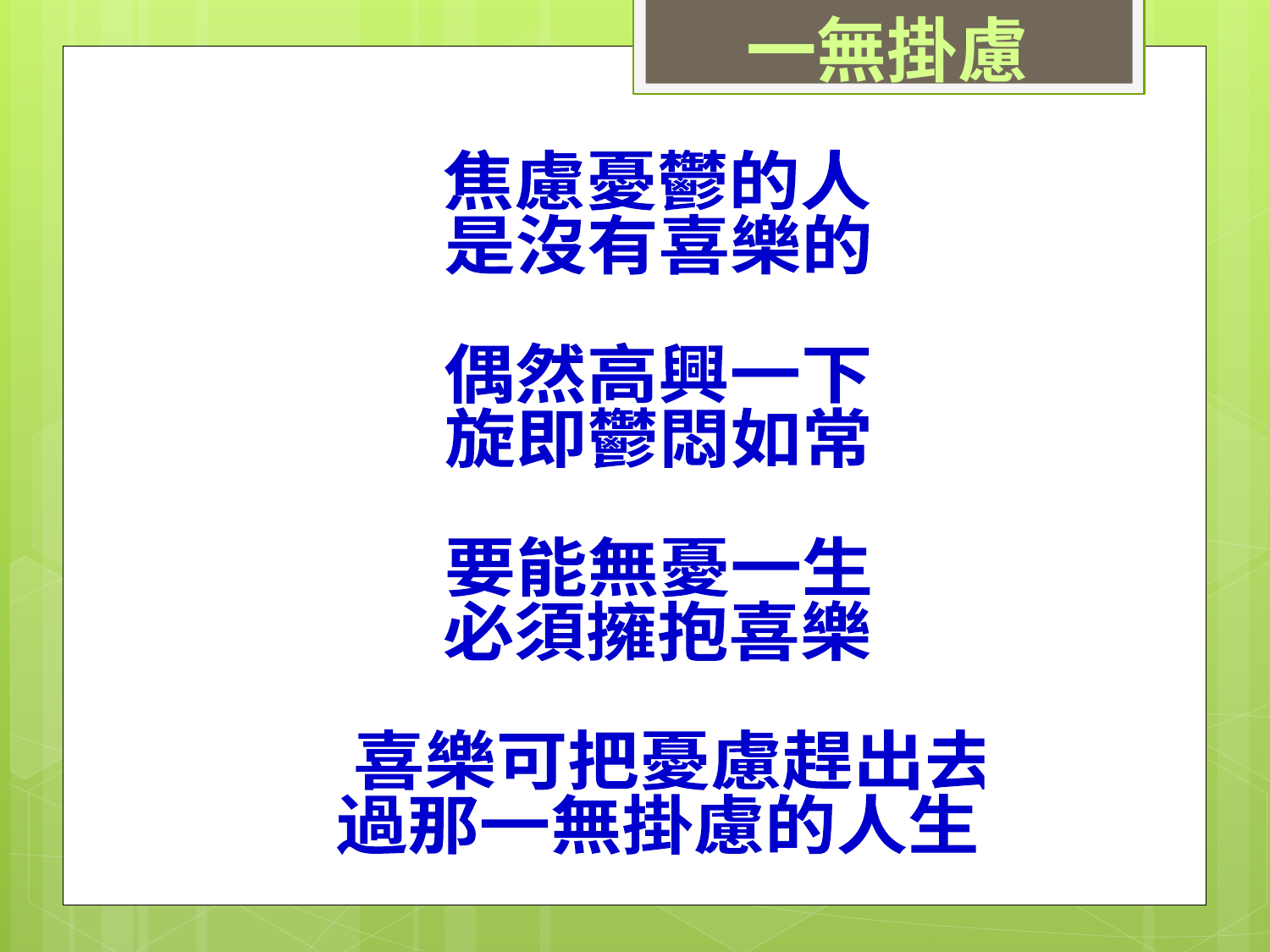

一無掛慮
焦慮憂鬱的人
是沒有喜樂的

偶然高興一下
旋即鬱悶如常

要能無憂一生
必須擁抱喜樂

 喜樂可把憂慮趕出去
過那一無掛慮的人生